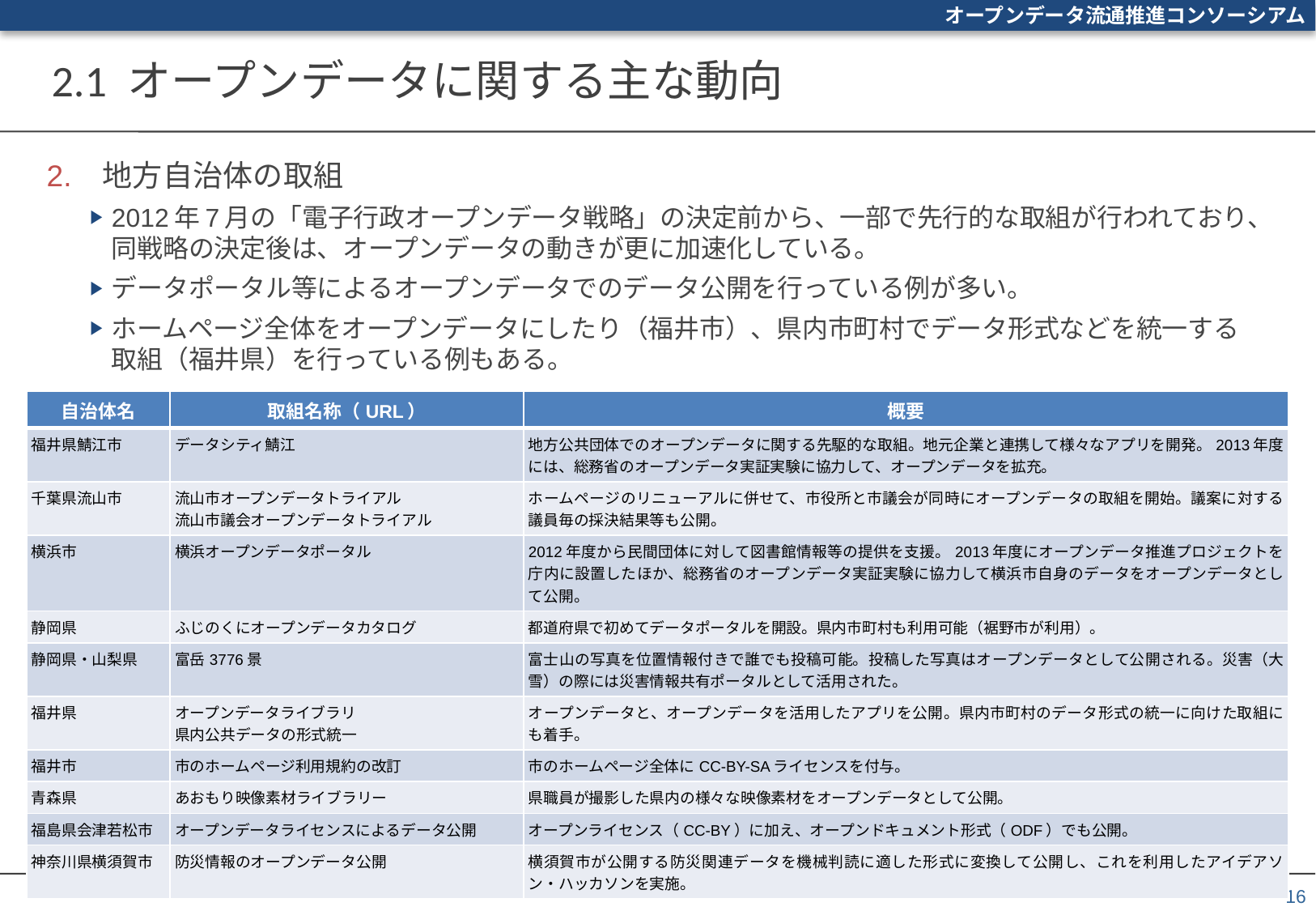

# 2.1 オープンデータに関する主な動向
地方自治体の取組
2012年7月の「電子行政オープンデータ戦略」の決定前から、一部で先行的な取組が行われており、同戦略の決定後は、オープンデータの動きが更に加速化している。
データポータル等によるオープンデータでのデータ公開を行っている例が多い。
ホームページ全体をオープンデータにしたり（福井市）、県内市町村でデータ形式などを統一する取組（福井県）を行っている例もある。
| 自治体名 | 取組名称（URL） | 概要 |
| --- | --- | --- |
| 福井県鯖江市 | データシティ鯖江 | 地方公共団体でのオープンデータに関する先駆的な取組。地元企業と連携して様々なアプリを開発。2013年度には、総務省のオープンデータ実証実験に協力して、オープンデータを拡充。 |
| 千葉県流山市 | 流山市オープンデータトライアル 流山市議会オープンデータトライアル | ホームページのリニューアルに併せて、市役所と市議会が同時にオープンデータの取組を開始。議案に対する議員毎の採決結果等も公開。 |
| 横浜市 | 横浜オープンデータポータル | 2012年度から民間団体に対して図書館情報等の提供を支援。2013年度にオープンデータ推進プロジェクトを庁内に設置したほか、総務省のオープンデータ実証実験に協力して横浜市自身のデータをオープンデータとして公開。 |
| 静岡県 | ふじのくにオープンデータカタログ | 都道府県で初めてデータポータルを開設。県内市町村も利用可能（裾野市が利用）。 |
| 静岡県・山梨県 | 富岳3776景 | 富士山の写真を位置情報付きで誰でも投稿可能。投稿した写真はオープンデータとして公開される。災害（大雪）の際には災害情報共有ポータルとして活用された。 |
| 福井県 | オープンデータライブラリ 県内公共データの形式統一 | オープンデータと、オープンデータを活用したアプリを公開。県内市町村のデータ形式の統一に向けた取組にも着手。 |
| 福井市 | 市のホームページ利用規約の改訂 | 市のホームページ全体にCC-BY-SAライセンスを付与。 |
| 青森県 | あおもり映像素材ライブラリー | 県職員が撮影した県内の様々な映像素材をオープンデータとして公開。 |
| 福島県会津若松市 | オープンデータライセンスによるデータ公開 | オープンライセンス（CC-BY）に加え、オープンドキュメント形式（ODF）でも公開。 |
| 神奈川県横須賀市 | 防災情報のオープンデータ公開 | 横須賀市が公開する防災関連データを機械判読に適した形式に変換して公開し、これを利用したアイデアソン・ハッカソンを実施。 |
16